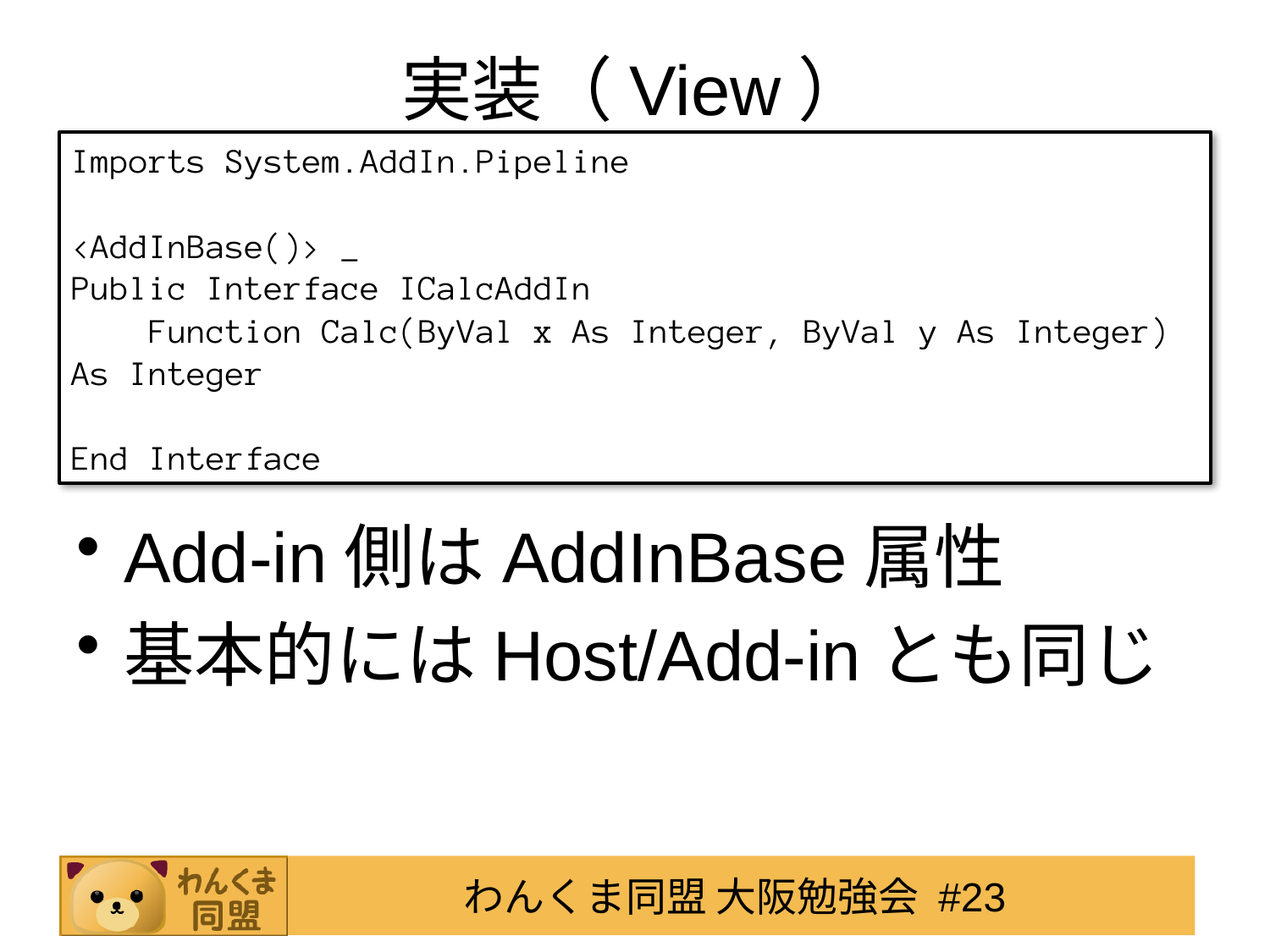

# 実装（View）
Imports System.AddIn.Pipeline

<AddInBase()> _
Public Interface ICalcAddIn
    Function Calc(ByVal x As Integer, ByVal y As Integer) As Integer

End Interface
Add-in側はAddInBase属性
基本的にはHost/Add-inとも同じ